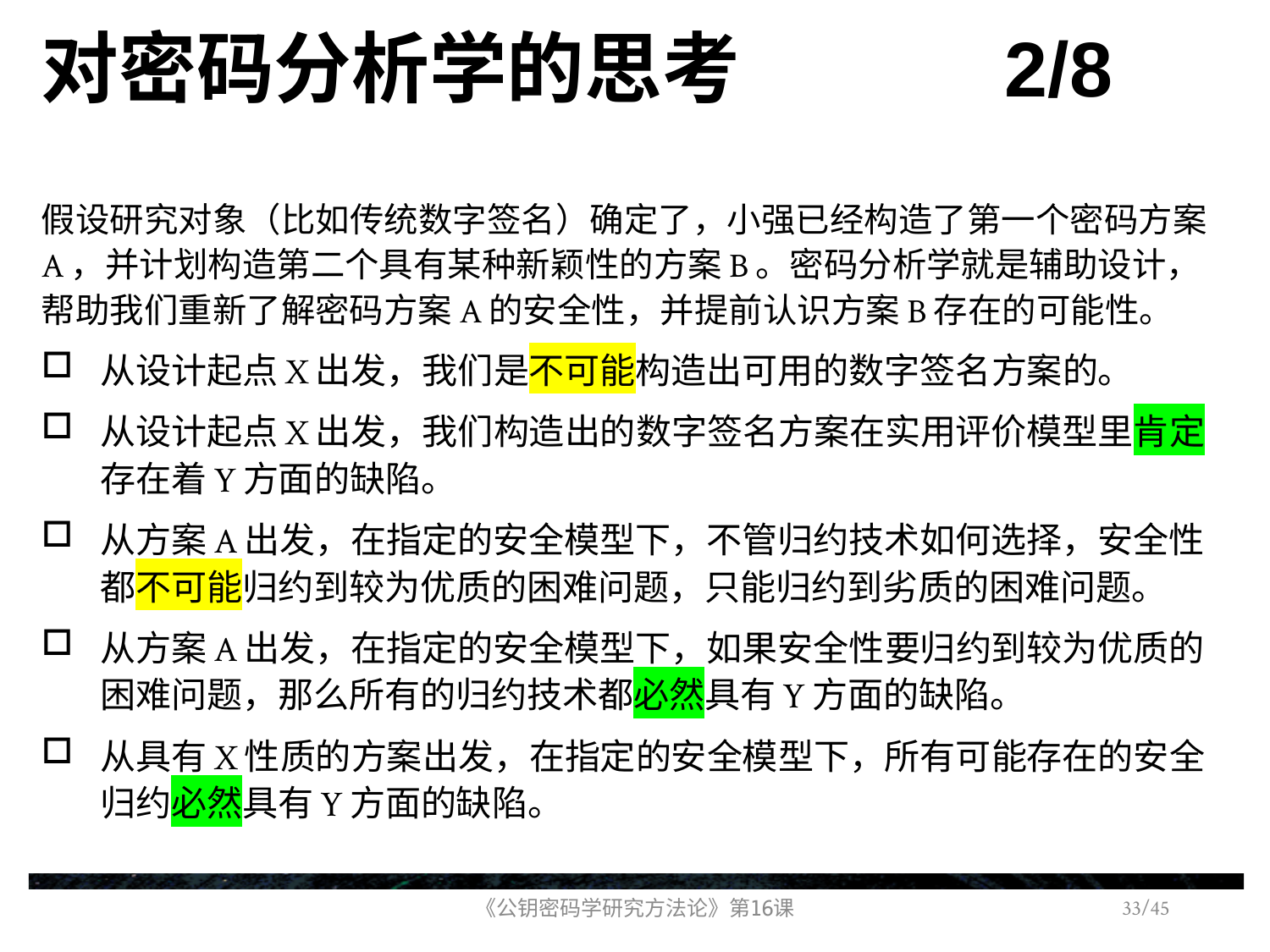

# 对密码分析学的思考              2/8
假设研究对象（比如传统数字签名）确定了，小强已经构造了第一个密码方案A，并计划构造第二个具有某种新颖性的方案B。密码分析学就是辅助设计，帮助我们重新了解密码方案A的安全性，并提前认识方案B存在的可能性。
从设计起点X出发，我们是不可能构造出可用的数字签名方案的。
从设计起点X出发，我们构造出的数字签名方案在实用评价模型里肯定存在着Y方面的缺陷。
从方案A出发，在指定的安全模型下，不管归约技术如何选择，安全性都不可能归约到较为优质的困难问题，只能归约到劣质的困难问题。
从方案A出发，在指定的安全模型下，如果安全性要归约到较为优质的困难问题，那么所有的归约技术都必然具有Y方面的缺陷。
从具有X性质的方案出发，在指定的安全模型下，所有可能存在的安全归约必然具有Y方面的缺陷。
《公钥密码学研究方法论》第16课
33/45